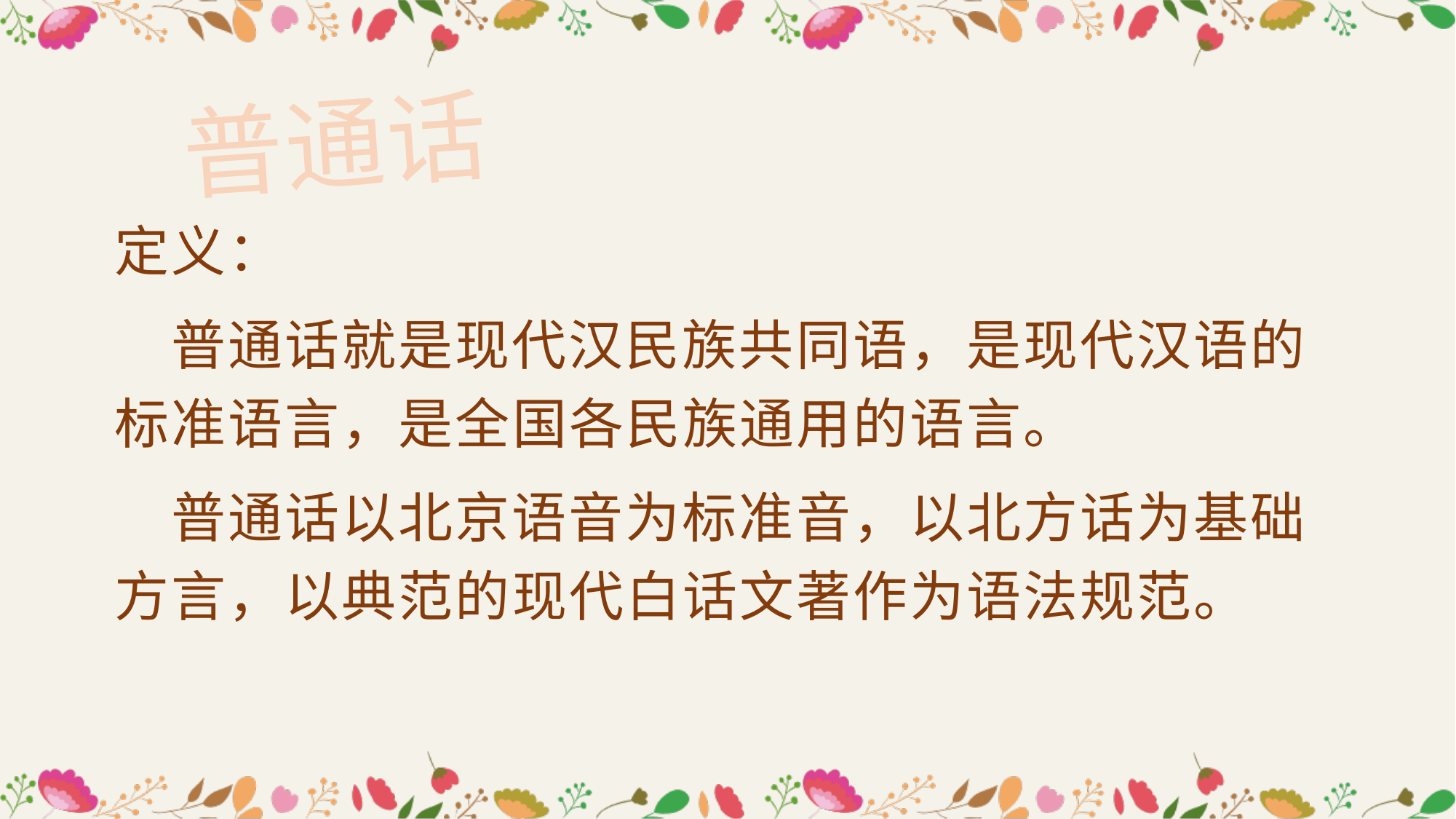

普通话
定义：
   普通话就是现代汉民族共同语，是现代汉语的标准语言，是全国各民族通用的语言。
   普通话以北京语音为标准音，以北方话为基础方言，以典范的现代白话文著作为语法规范。